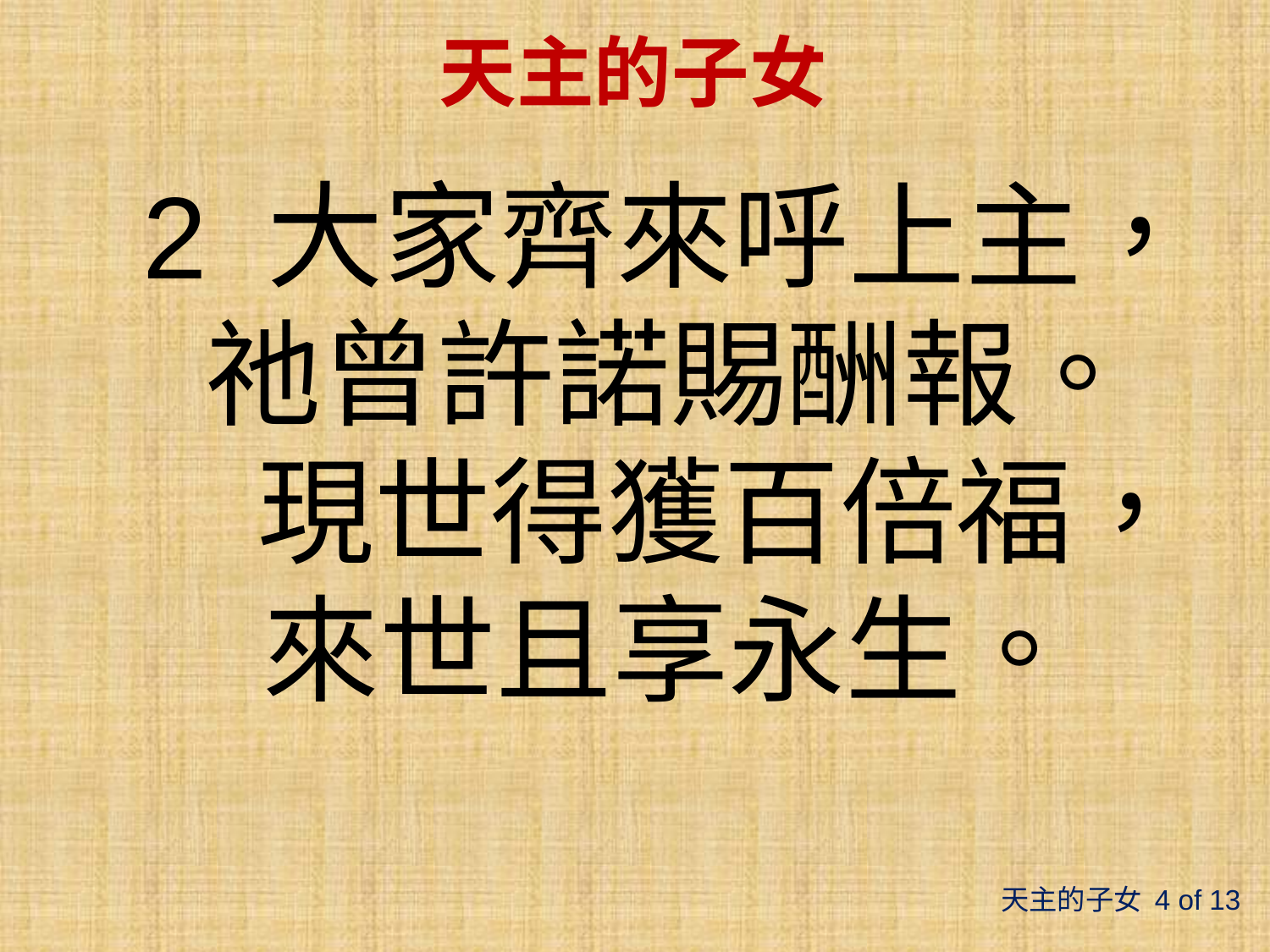

# 天主的子女
2 大家齊來呼上主，
祂曾許諾賜酬報。
   現世得獲百倍福，
來世且享永生。
天主的子女 4 of 13